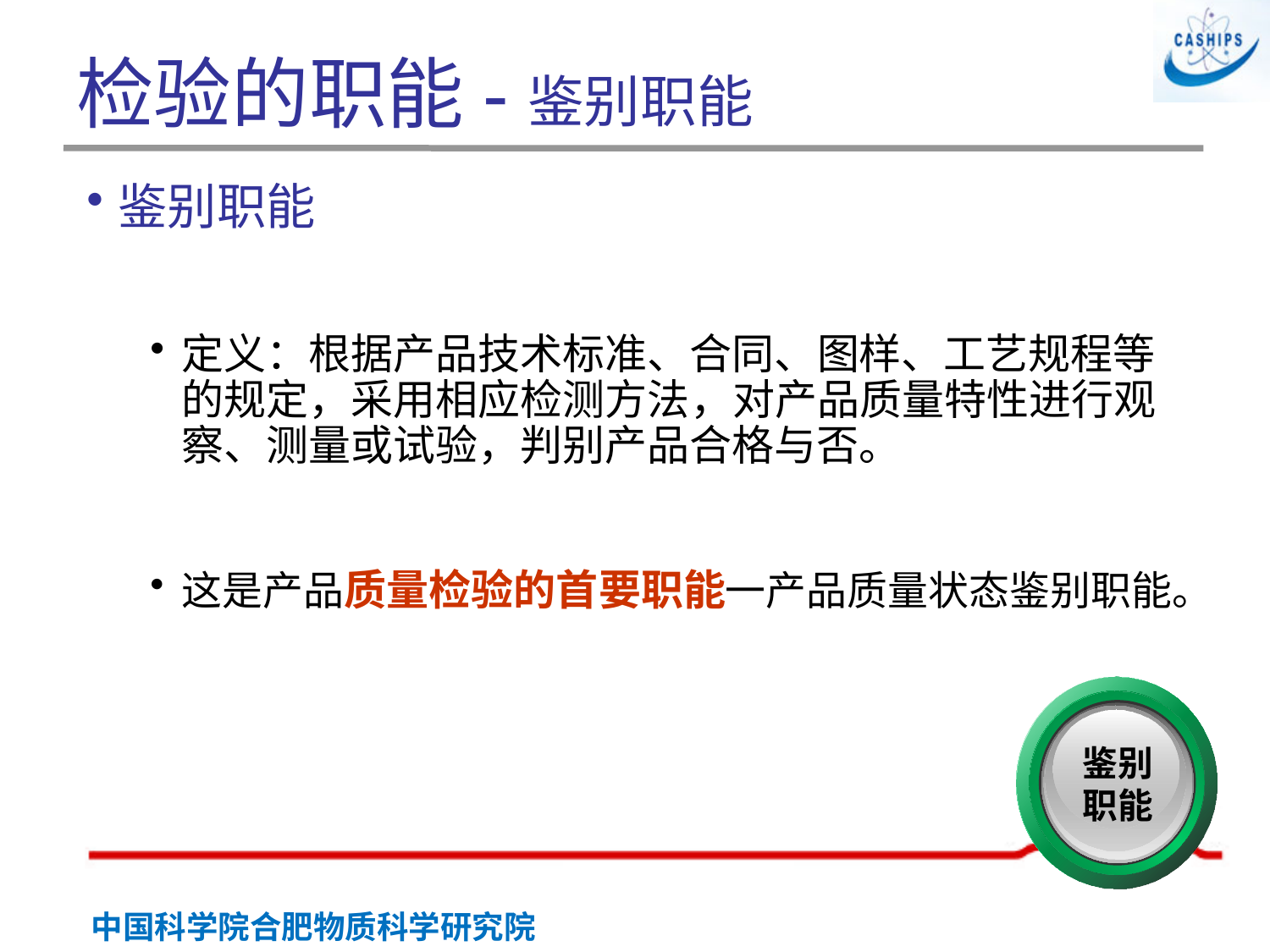

# 检验的职能-鉴别职能
鉴别职能

定义：根据产品技术标准、合同、图样、工艺规程等的规定，采用相应检测方法，对产品质量特性进行观察、测量或试验，判别产品合格与否。

这是产品质量检验的首要职能一产品质量状态鉴别职能。

鉴别
职能